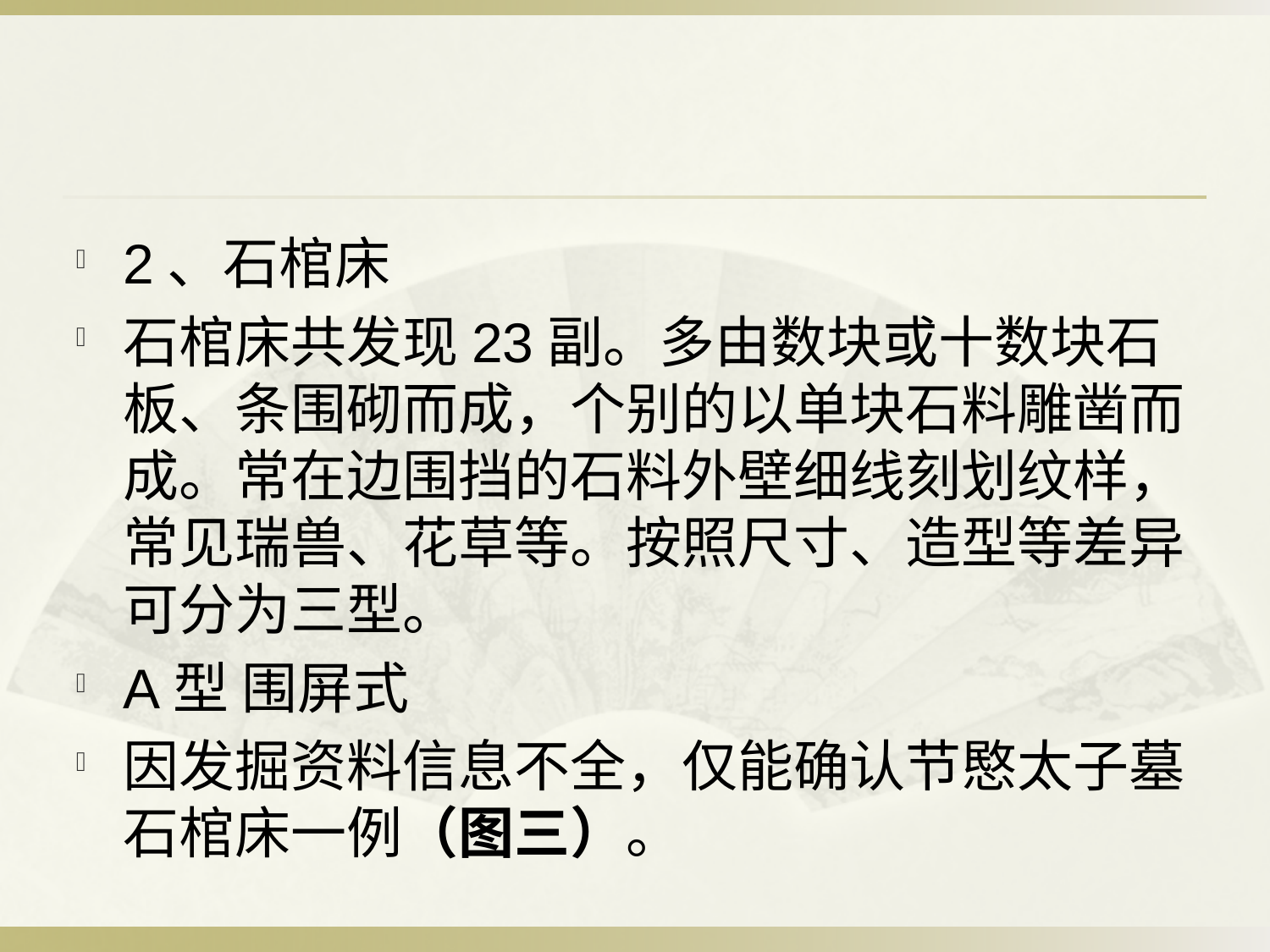

#
2、石棺床
石棺床共发现23副。多由数块或十数块石板、条围砌而成，个别的以单块石料雕凿而成。常在边围挡的石料外壁细线刻划纹样，常见瑞兽、花草等。按照尺寸、造型等差异可分为三型。
A型 围屏式
因发掘资料信息不全，仅能确认节愍太子墓石棺床一例（图三）。